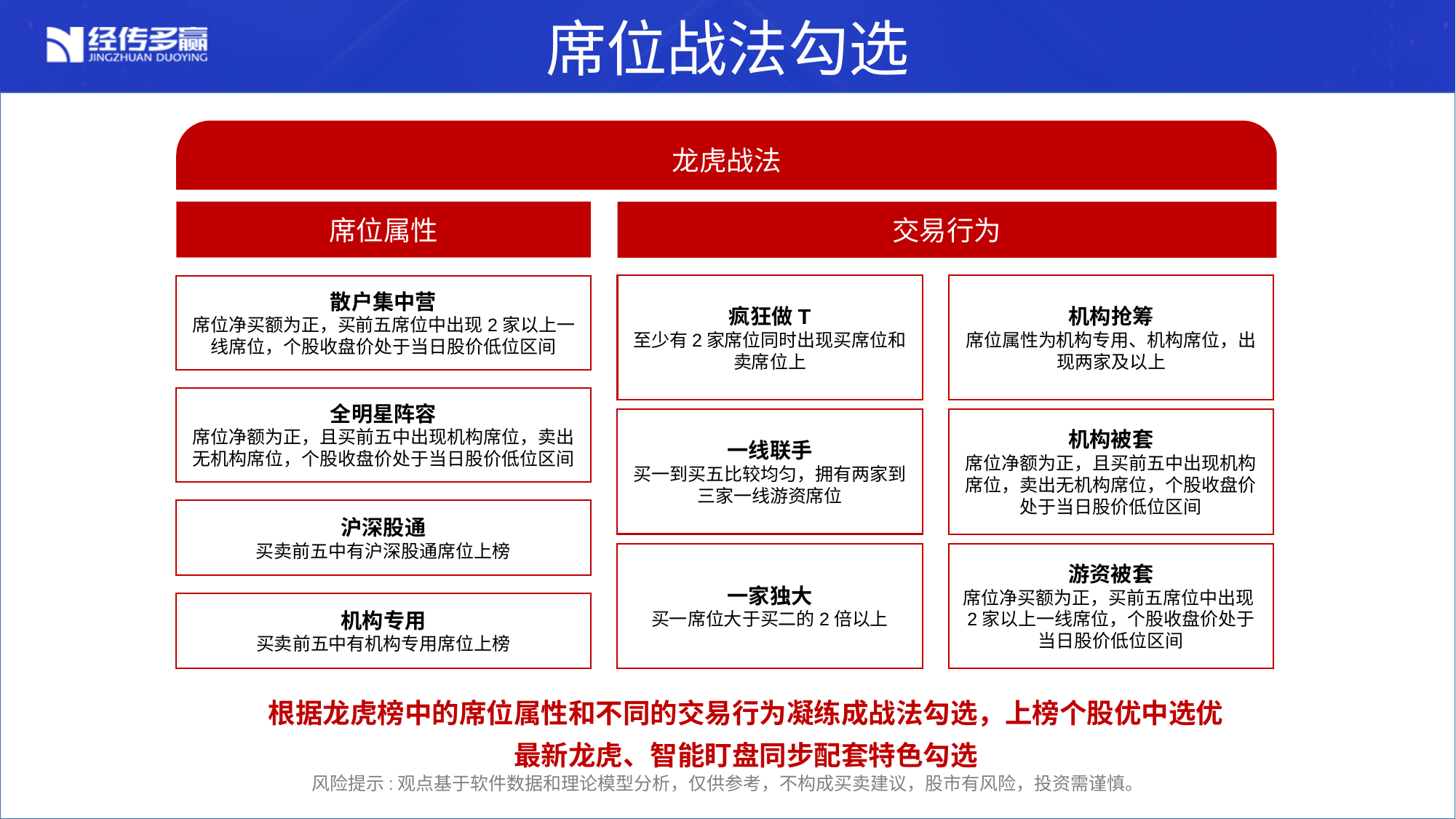

席位战法勾选
龙虎战法
席位属性
交易行为
疯狂做T
至少有2家席位同时出现买席位和卖席位上
机构抢筹
席位属性为机构专用、机构席位，出现两家及以上
散户集中营
席位净买额为正，买前五席位中出现2家以上一线席位，个股收盘价处于当日股价低位区间
全明星阵容
席位净额为正，且买前五中出现机构席位，卖出无机构席位，个股收盘价处于当日股价低位区间
机构被套
席位净额为正，且买前五中出现机构席位，卖出无机构席位，个股收盘价处于当日股价低位区间
一线联手
买一到买五比较均匀，拥有两家到三家一线游资席位
沪深股通
买卖前五中有沪深股通席位上榜
游资被套
席位净买额为正，买前五席位中出现2家以上一线席位，个股收盘价处于当日股价低位区间
一家独大
买一席位大于买二的2倍以上
机构专用
买卖前五中有机构专用席位上榜
根据龙虎榜中的席位属性和不同的交易行为凝练成战法勾选，上榜个股优中选优
最新龙虎、智能盯盘同步配套特色勾选